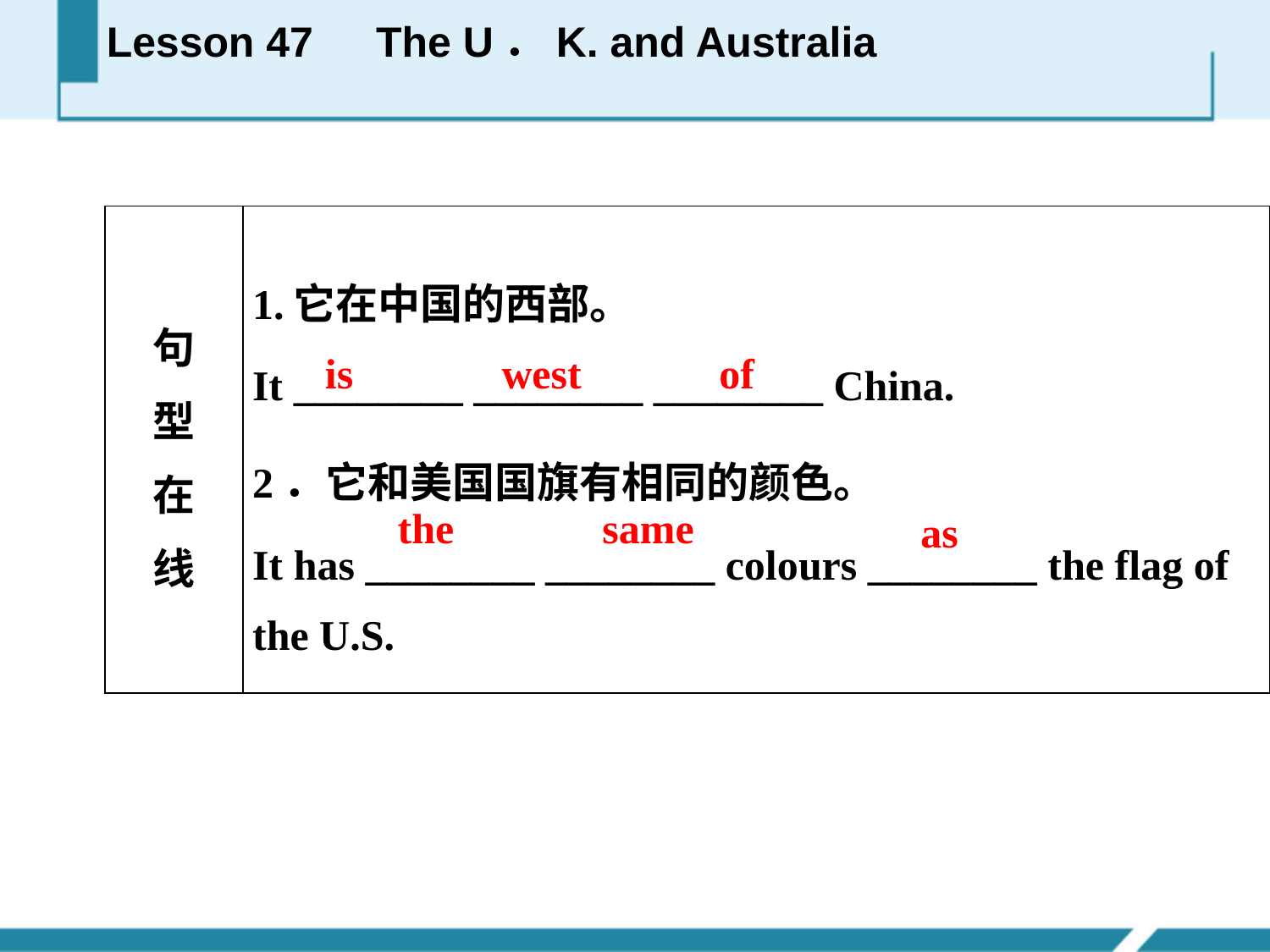

Lesson 47　The U．K. and Australia
| 句 型 在 线 | 1.它在中国的西部。 It \_\_\_\_\_\_\_\_ \_\_\_\_\_\_\_\_ \_\_\_\_\_\_\_\_ China. 2．它和美国国旗有相同的颜色。 It has \_\_\_\_\_\_\_\_ \_\_\_\_\_\_\_\_ colours \_\_\_\_\_\_\_\_ the flag of the U.S. |
| --- | --- |
is              west             of

the              same
as